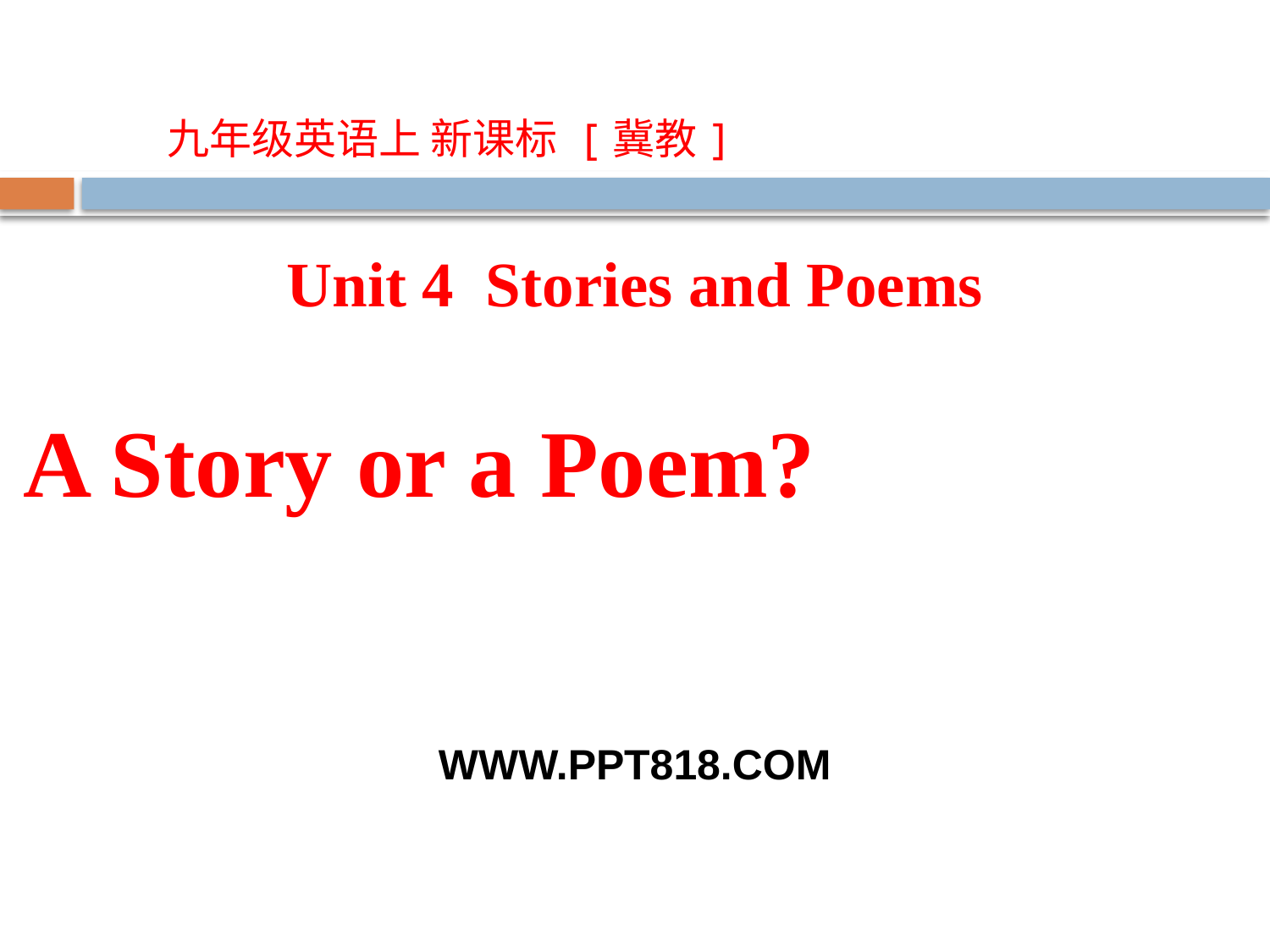

九年级英语上 新课标 [冀教]
Unit 4  Stories and Poems
A Story or a Poem?
WWW.PPT818.COM